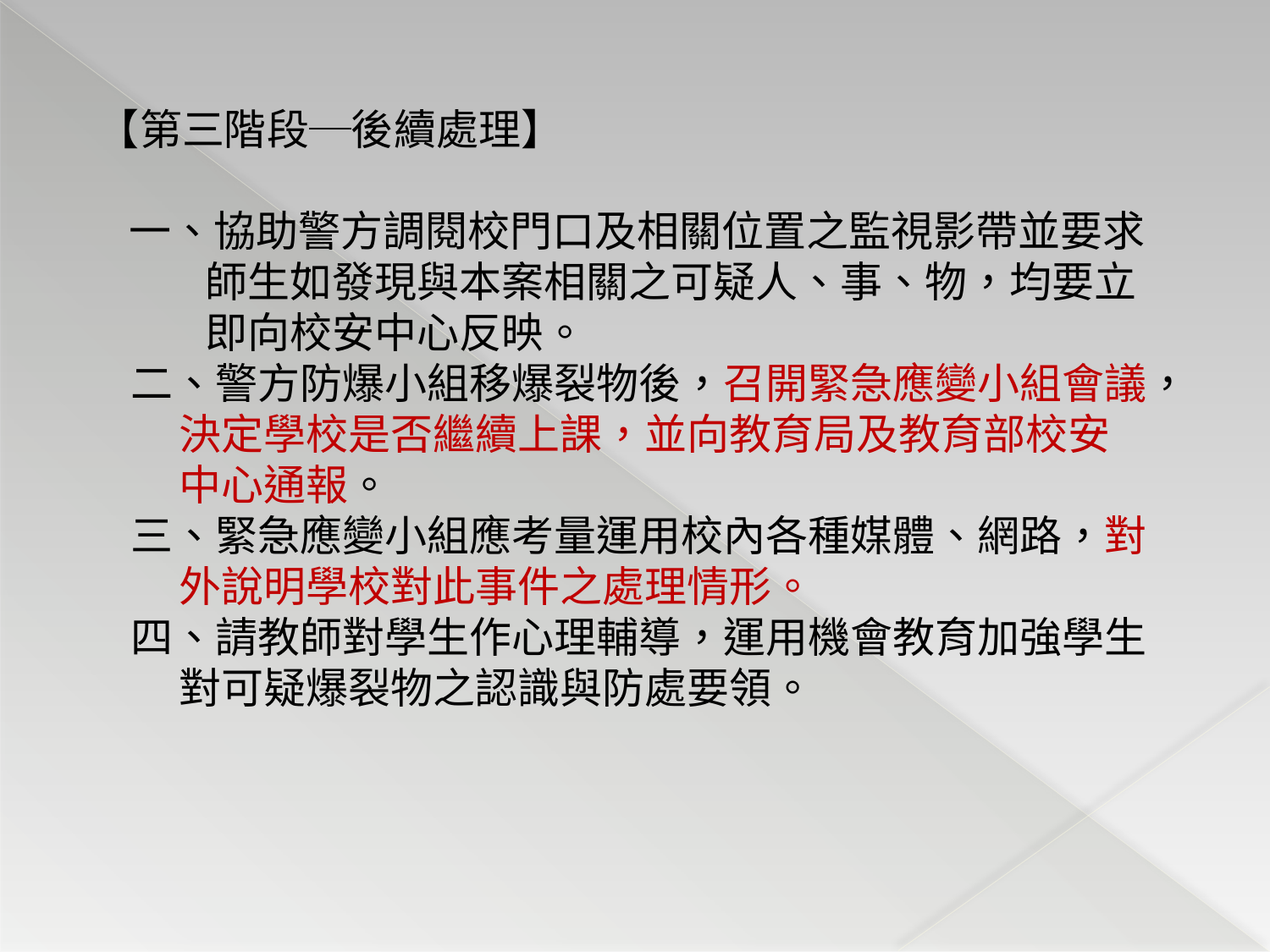

【第三階段─後續處理】

一、協助警方調閱校門口及相關位置之監視影帶並要求
 師生如發現與本案相關之可疑人、事、物，均要立
 即向校安中心反映。
二、警方防爆小組移爆裂物後，召開緊急應變小組會議，
    決定學校是否繼續上課，並向教育局及教育部校安
    中心通報。
三、緊急應變小組應考量運用校內各種媒體、網路，對
    外說明學校對此事件之處理情形。
四、請教師對學生作心理輔導，運用機會教育加強學生
    對可疑爆裂物之認識與防處要領。